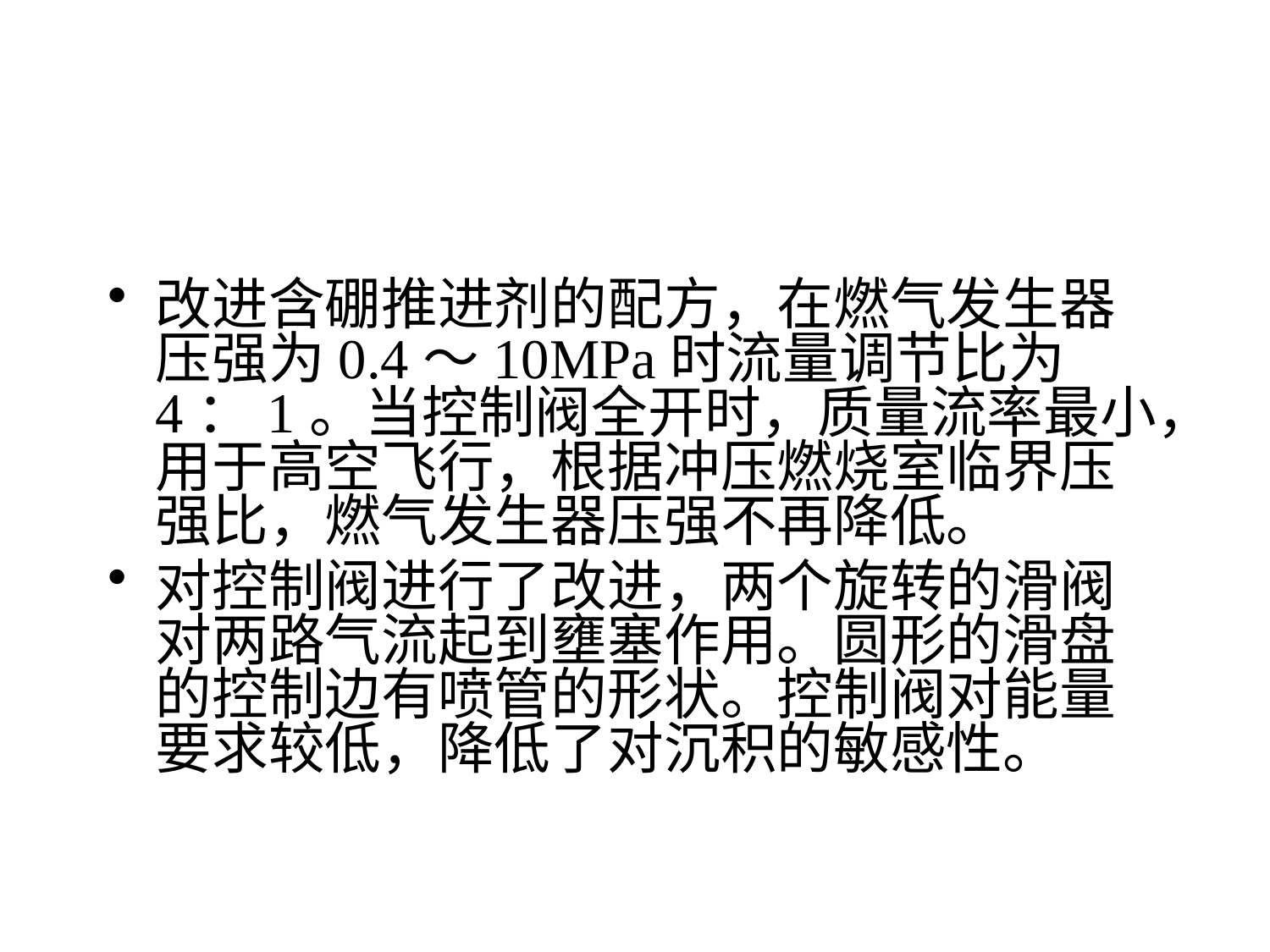

改进含硼推进剂的配方，在燃气发生器压强为0.4～10MPa时流量调节比为4：1。当控制阀全开时，质量流率最小，用于高空飞行，根据冲压燃烧室临界压强比，燃气发生器压强不再降低。
对控制阀进行了改进，两个旋转的滑阀对两路气流起到壅塞作用。圆形的滑盘的控制边有喷管的形状。控制阀对能量要求较低，降低了对沉积的敏感性。